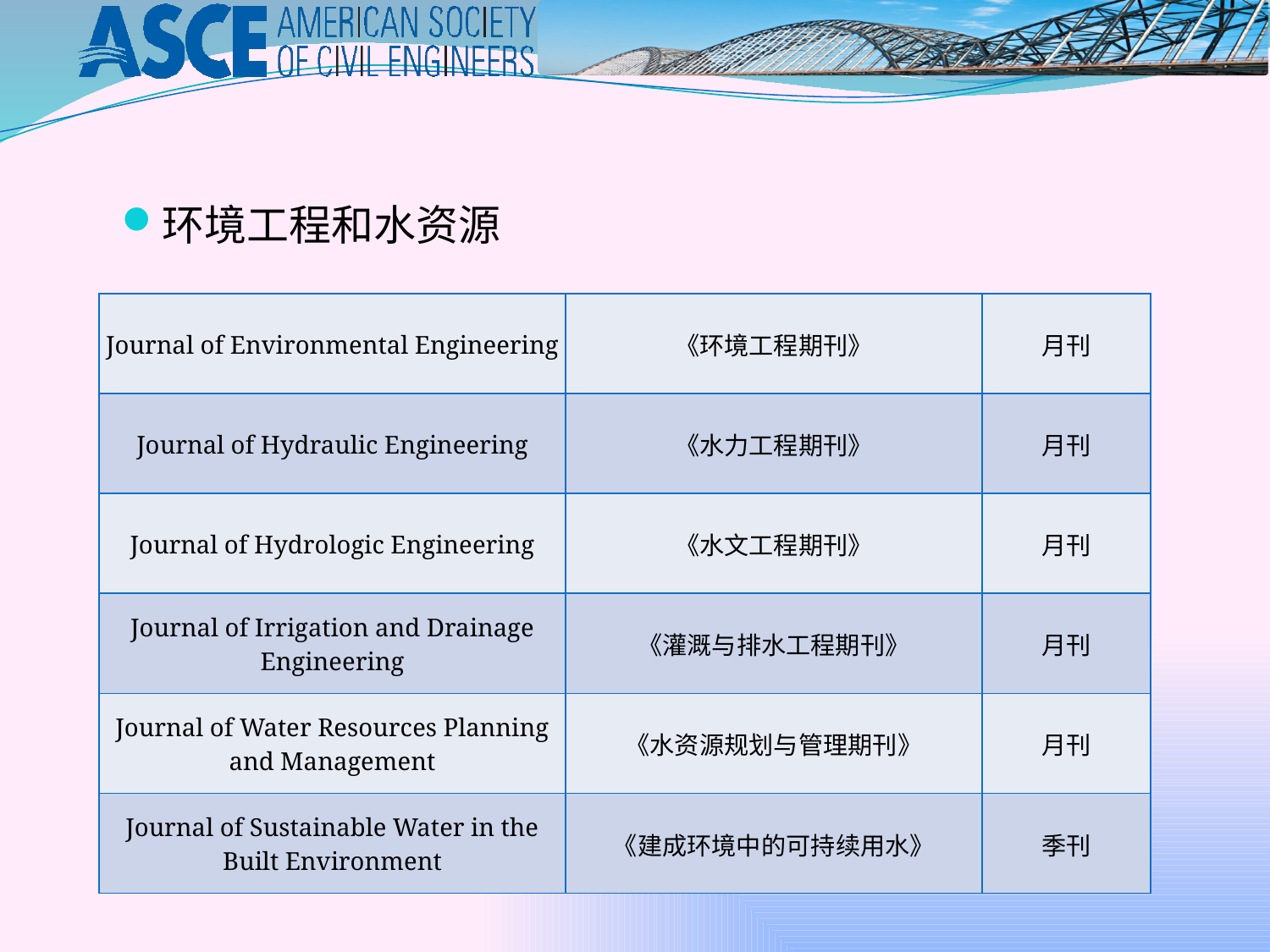

环境工程和水资源
| Journal of Environmental Engineering | 《环境工程期刊》 | 月刊 |
| --- | --- | --- |
| Journal of Hydraulic Engineering | 《水力工程期刊》 | 月刊 |
| Journal of Hydrologic Engineering | 《水文工程期刊》 | 月刊 |
| Journal of Irrigation and Drainage Engineering | 《灌溉与排水工程期刊》 | 月刊 |
| Journal of Water Resources Planning and Management | 《水资源规划与管理期刊》 | 月刊 |
| Journal of Sustainable Water in the Built Environment | 《建成环境中的可持续用水》 | 季刊 |